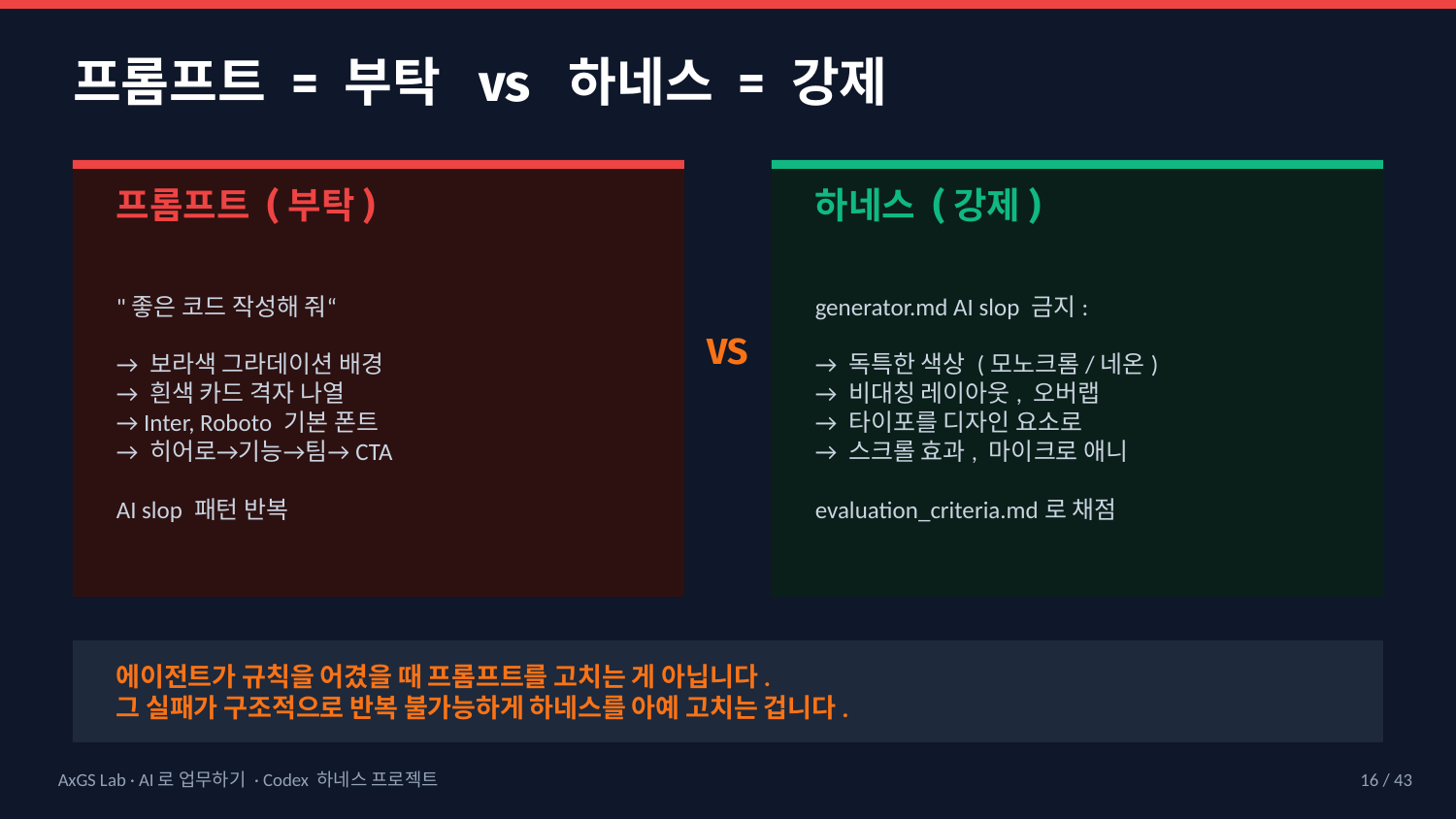

프롬프트 = 부탁  vs  하네스 = 강제

프롬프트 (부탁)
하네스 (강제)
"좋은 코드 작성해 줘“

→ 보라색 그라데이션 배경
→ 흰색 카드 격자 나열
→ Inter, Roboto 기본 폰트
→ 히어로→기능→팀→CTA

AI slop 패턴 반복
generator.md AI slop 금지:

→ 독특한 색상 (모노크롬/네온)
→ 비대칭 레이아웃, 오버랩
→ 타이포를 디자인 요소로
→ 스크롤 효과, 마이크로 애니

evaluation_criteria.md로 채점

VS

에이전트가 규칙을 어겼을 때 프롬프트를 고치는 게 아닙니다.
그 실패가 구조적으로 반복 불가능하게 하네스를 아예 고치는 겁니다.
AxGS Lab · AI로 업무하기 · Codex 하네스 프로젝트
16 / 43